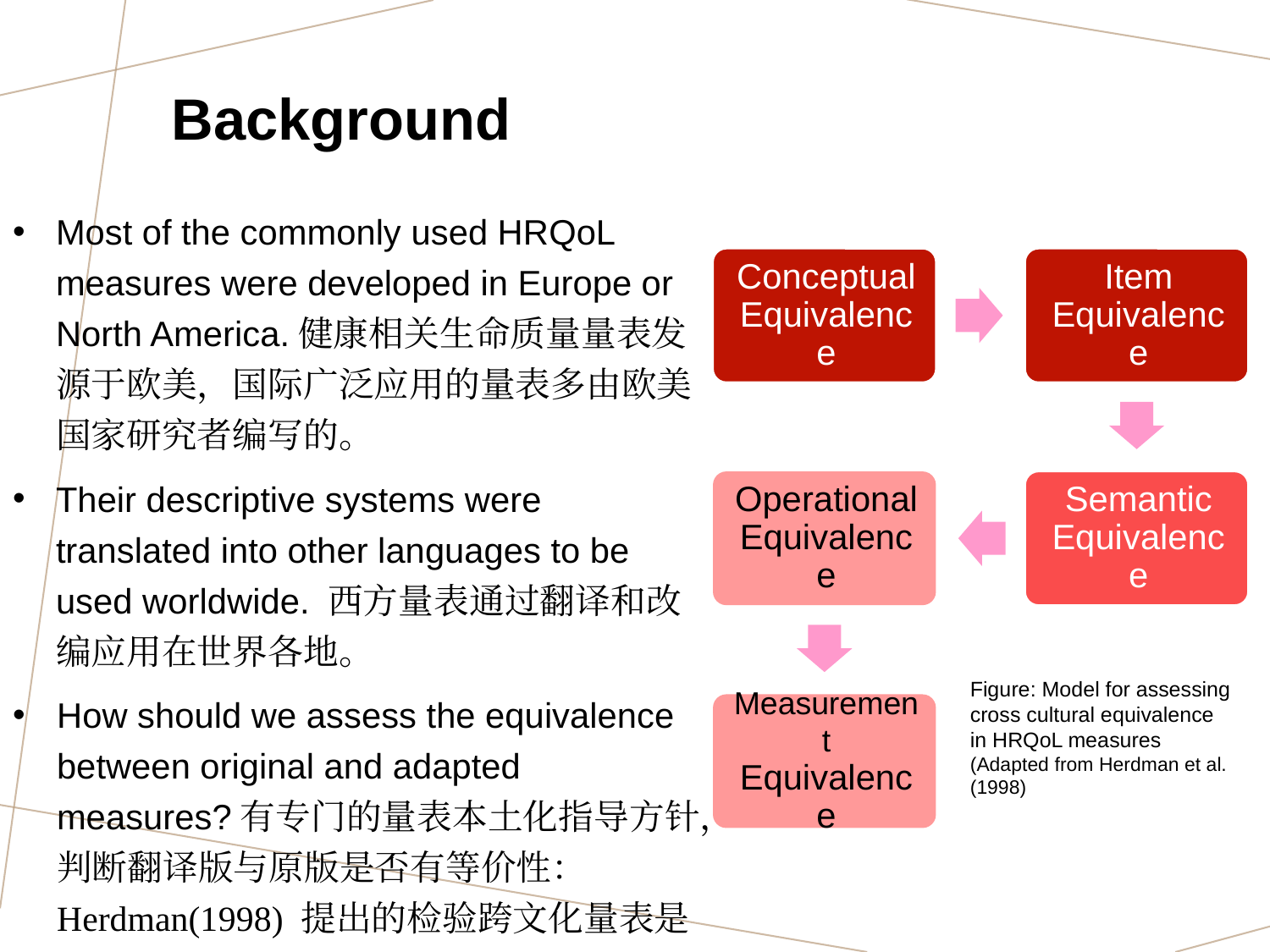

# Background
Most of the commonly used HRQoL measures were developed in Europe or North America.健康相关生命质量量表发源于欧美，国际广泛应用的量表多由欧美国家研究者编写的。
Their descriptive systems were translated into other languages to be used worldwide. 西方量表通过翻译和改编应用在世界各地。
How should we assess the equivalence between original and adapted measures?有专门的量表本土化指导方针，判断翻译版与原版是否有等价性：Herdman(1998) 提出的检验跨文化量表是否等价的模型。
Conceptual Equivalence

Item Equivalence

Semantic Equivalence

Operational Equivalence

Measurement Equivalence
Figure: Model for assessing cross cultural equivalence in HRQoL measures  (Adapted from Herdman et al. (1998)